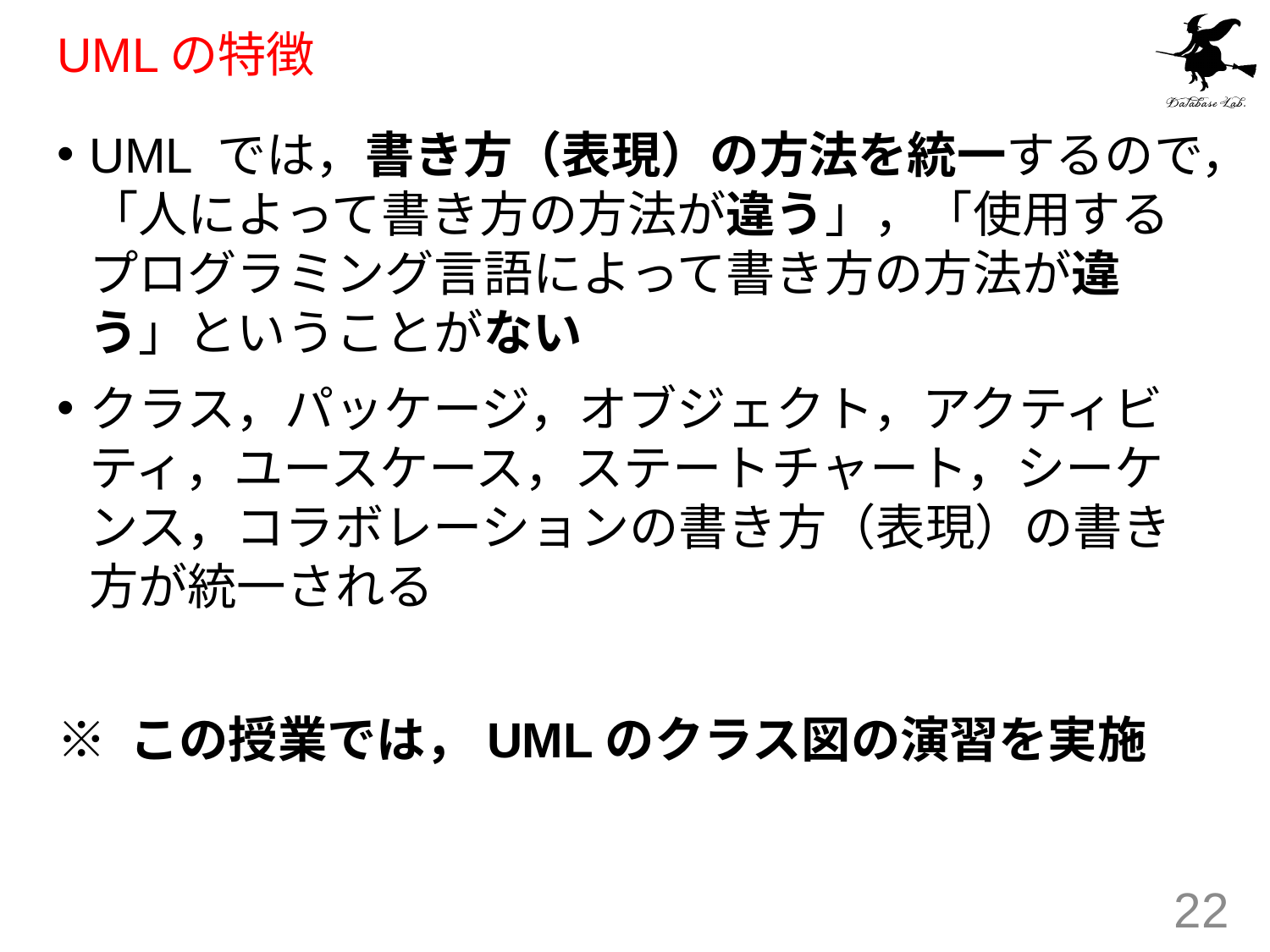

# UMLの特徴
UML では，書き方（表現）の方法を統一するので，「人によって書き方の方法が違う」，「使用するプログラミング言語によって書き方の方法が違う」ということがない
クラス，パッケージ，オブジェクト，アクティビティ，ユースケース，ステートチャート，シーケンス，コラボレーションの書き方（表現）の書き方が統一される

※ この授業では，UMLのクラス図の演習を実施

22